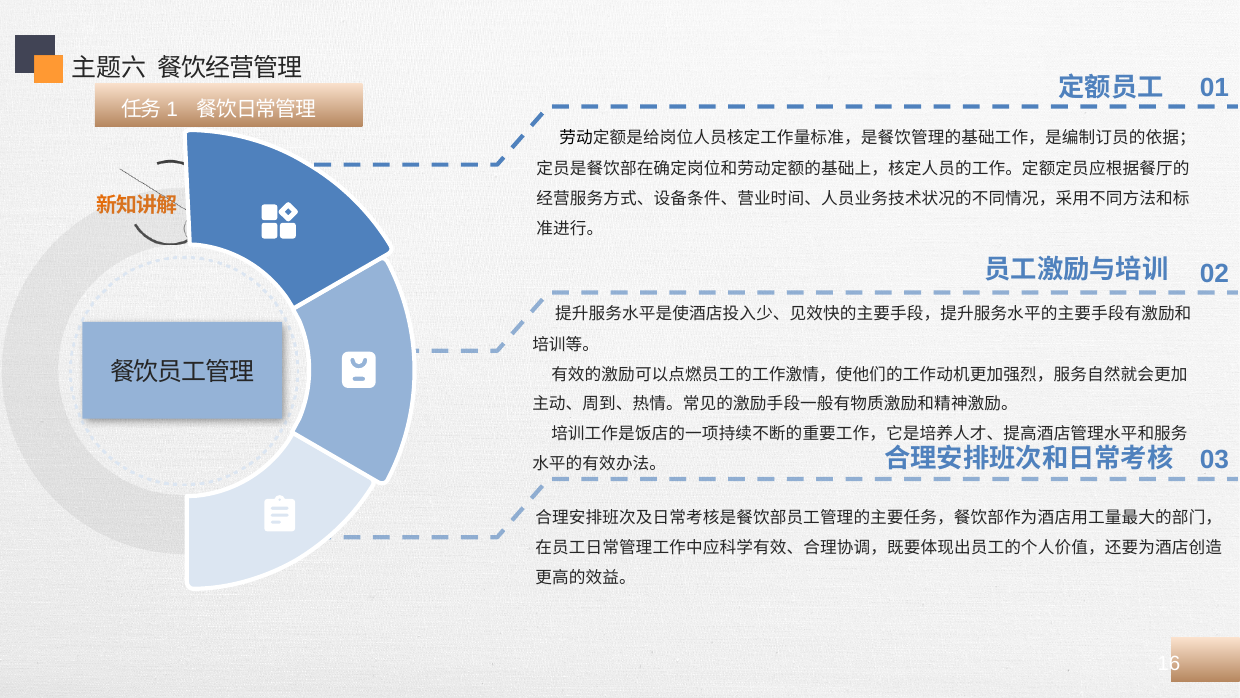

主题六  餐饮经营管理
      定额员工     01
 任务1   餐饮日常管理

    劳动定额是给岗位人员核定工作量标准，是餐饮管理的基础工作，是编制订员的依据；定员是餐饮部在确定岗位和劳动定额的基础上，核定人员的工作。定额定员应根据餐厅的经营服务方式、设备条件、营业时间、人员业务技术状况的不同情况，采用不同方法和标准进行。

员工激励与培训
02

    提升服务水平是使酒店投入少、见效快的主要手段，提升服务水平的主要手段有激励和培训等。
    有效的激励可以点燃员工的工作激情，使他们的工作动机更加强烈，服务自然就会更加主动、周到、热情。常见的激励手段一般有物质激励和精神激励。
    培训工作是饭店的一项持续不断的重要工作，它是培养人才、提高酒店管理水平和服务水平的有效办法。

餐饮员工管理

 合理安排班次和日常考核
03

合理安排班次及日常考核是餐饮部员工管理的主要任务，餐饮部作为酒店用工量最大的部门，在员工日常管理工作中应科学有效、合理协调，既要体现出员工的个人价值，还要为酒店创造更高的效益。